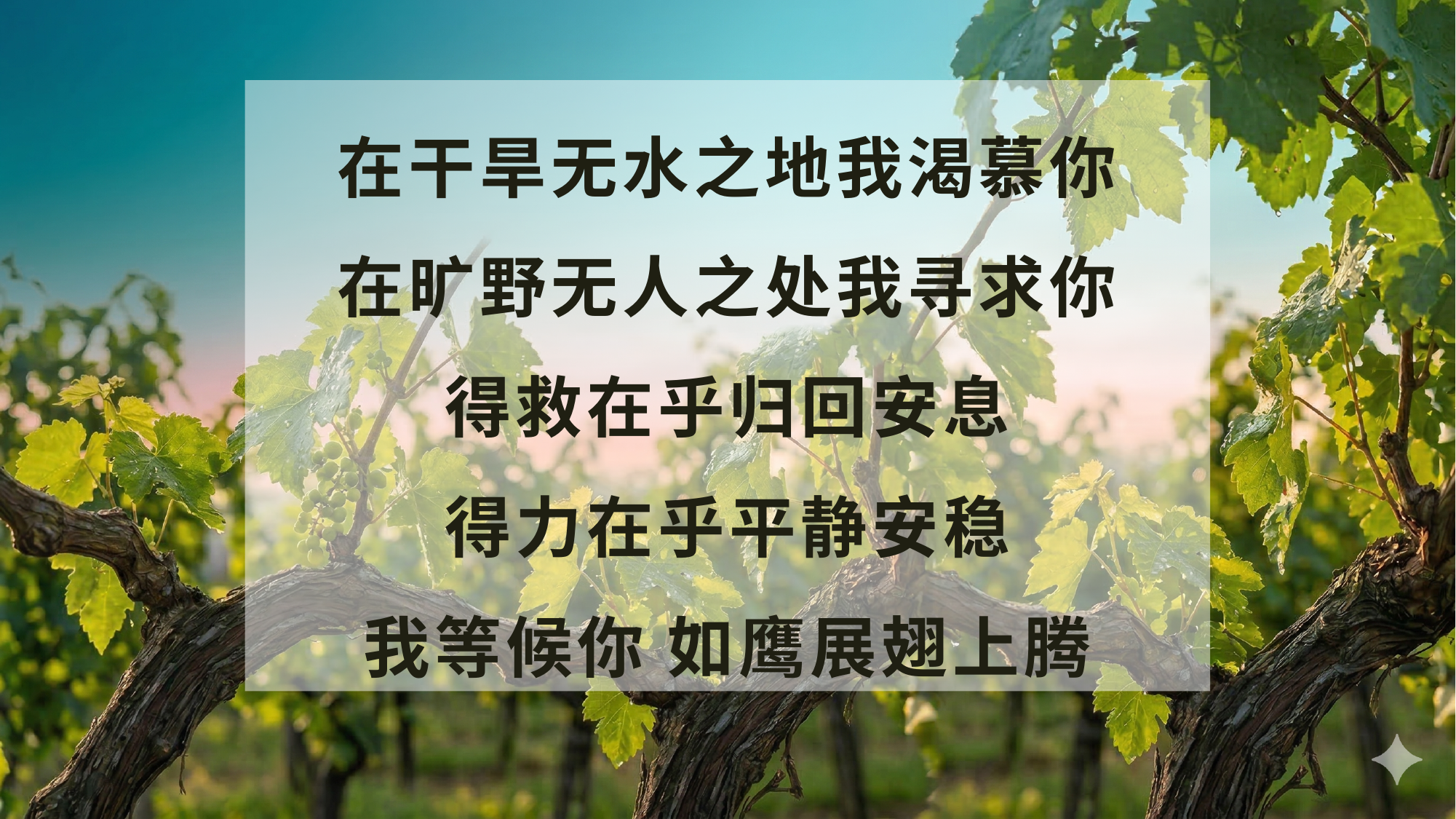

在干旱无水之地我渴慕你
在旷野无人之处我寻求你
得救在乎归回安息
得力在乎平静安稳
我等候你 如鹰展翅上腾